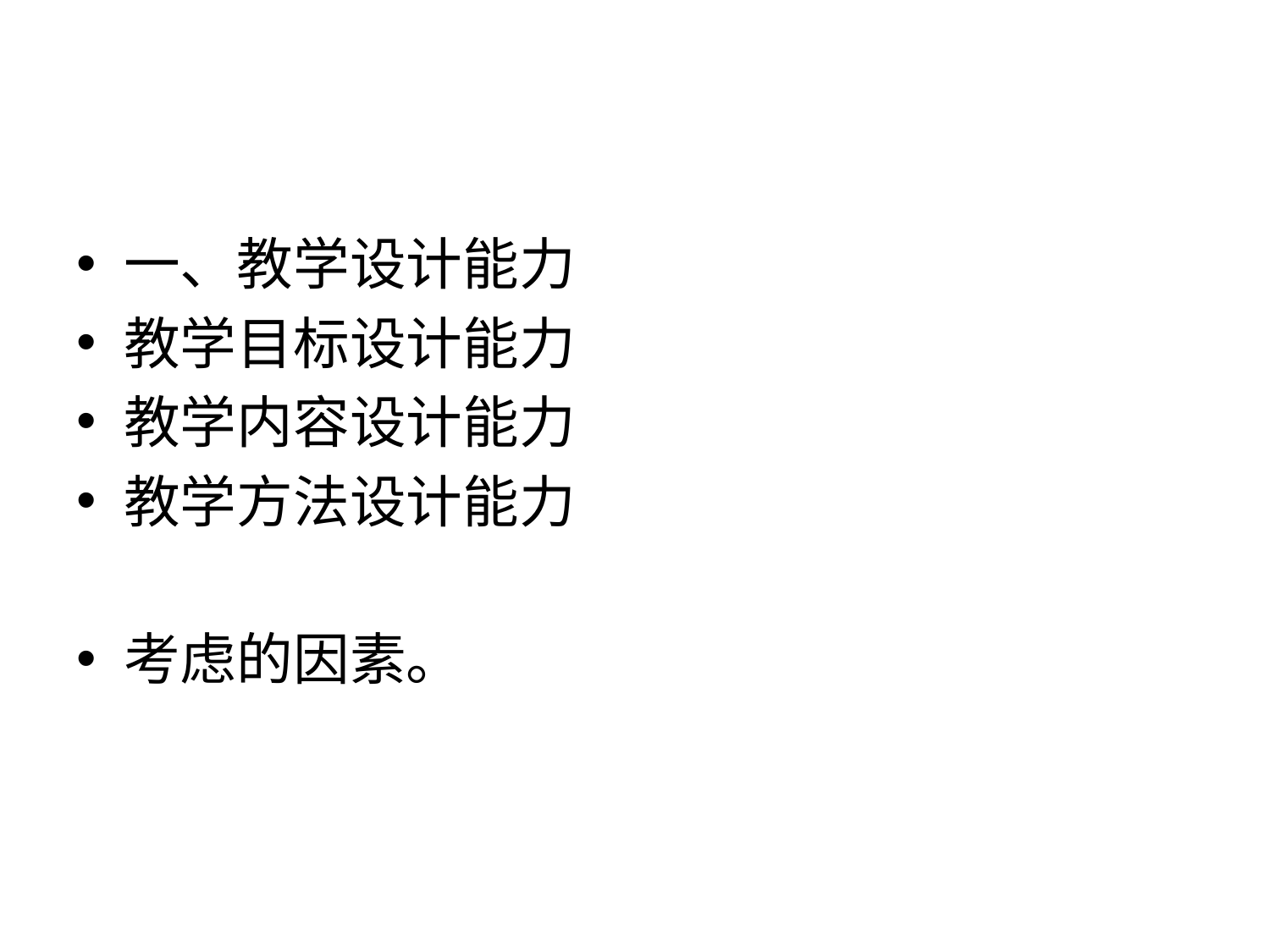

#
一、教学设计能力
教学目标设计能力
教学内容设计能力
教学方法设计能力

考虑的因素。